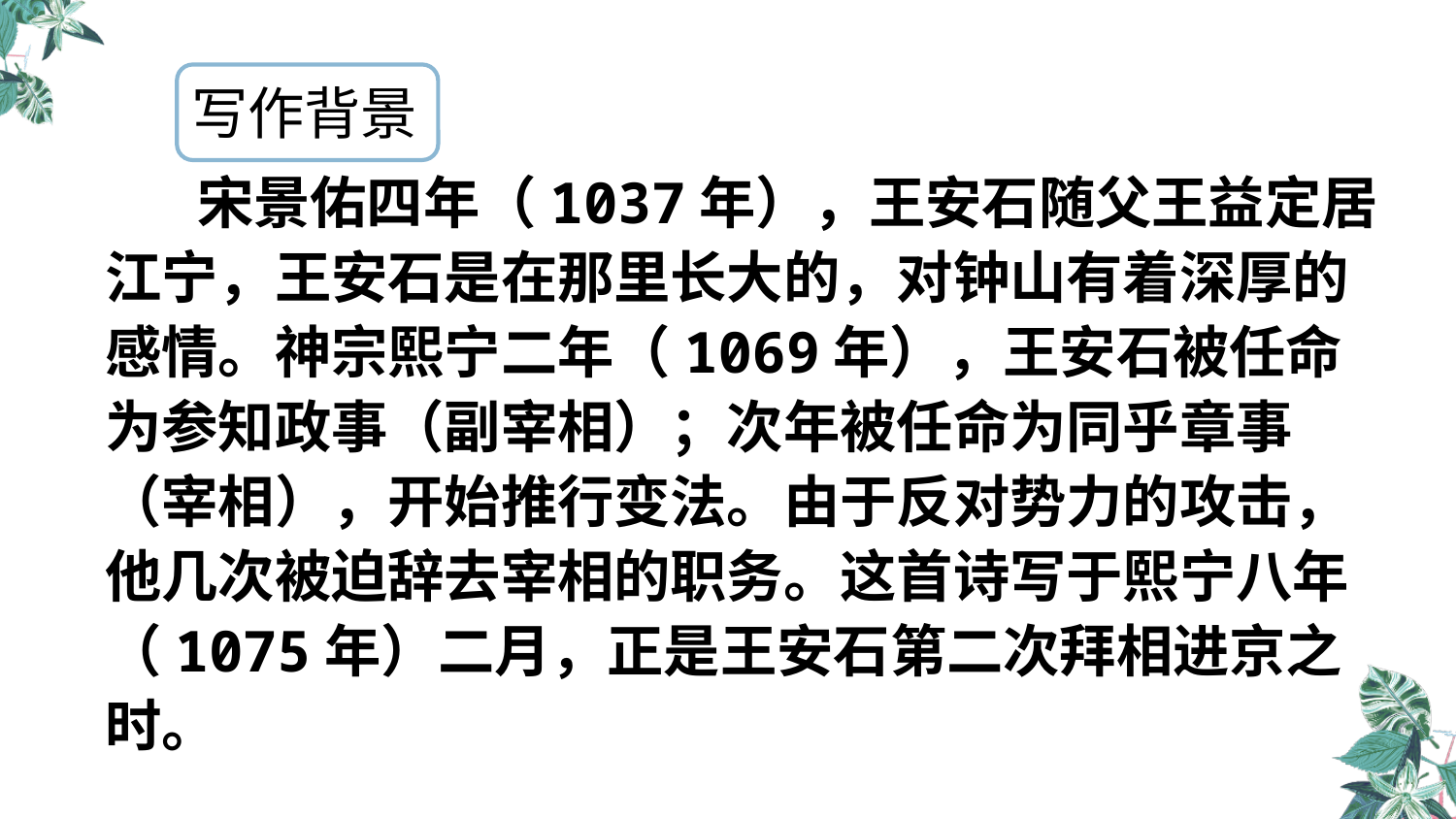

写作背景
　　 宋景佑四年（1037年），王安石随父王益定居江宁，王安石是在那里长大的，对钟山有着深厚的感情。神宗熙宁二年（1069年），王安石被任命为参知政事（副宰相）；次年被任命为同乎章事（宰相），开始推行变法。由于反对势力的攻击，他几次被迫辞去宰相的职务。这首诗写于熙宁八年（1075年）二月，正是王安石第二次拜相进京之时。